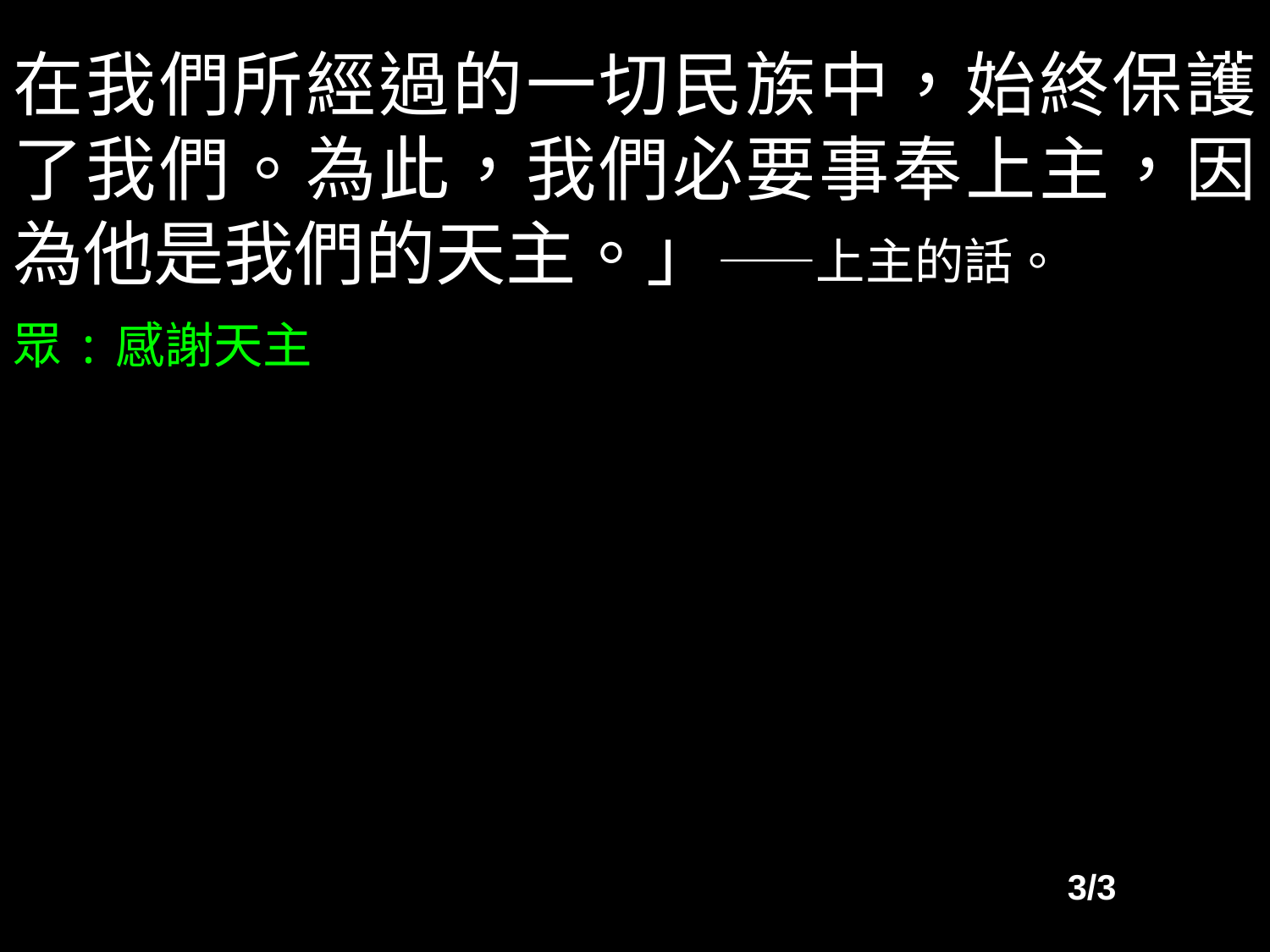

在我們所經過的一切民族中，始終保護了我們。為此，我們必要事奉上主，因為他是我們的天主。」——上主的話。
眾:感謝天主

3/3